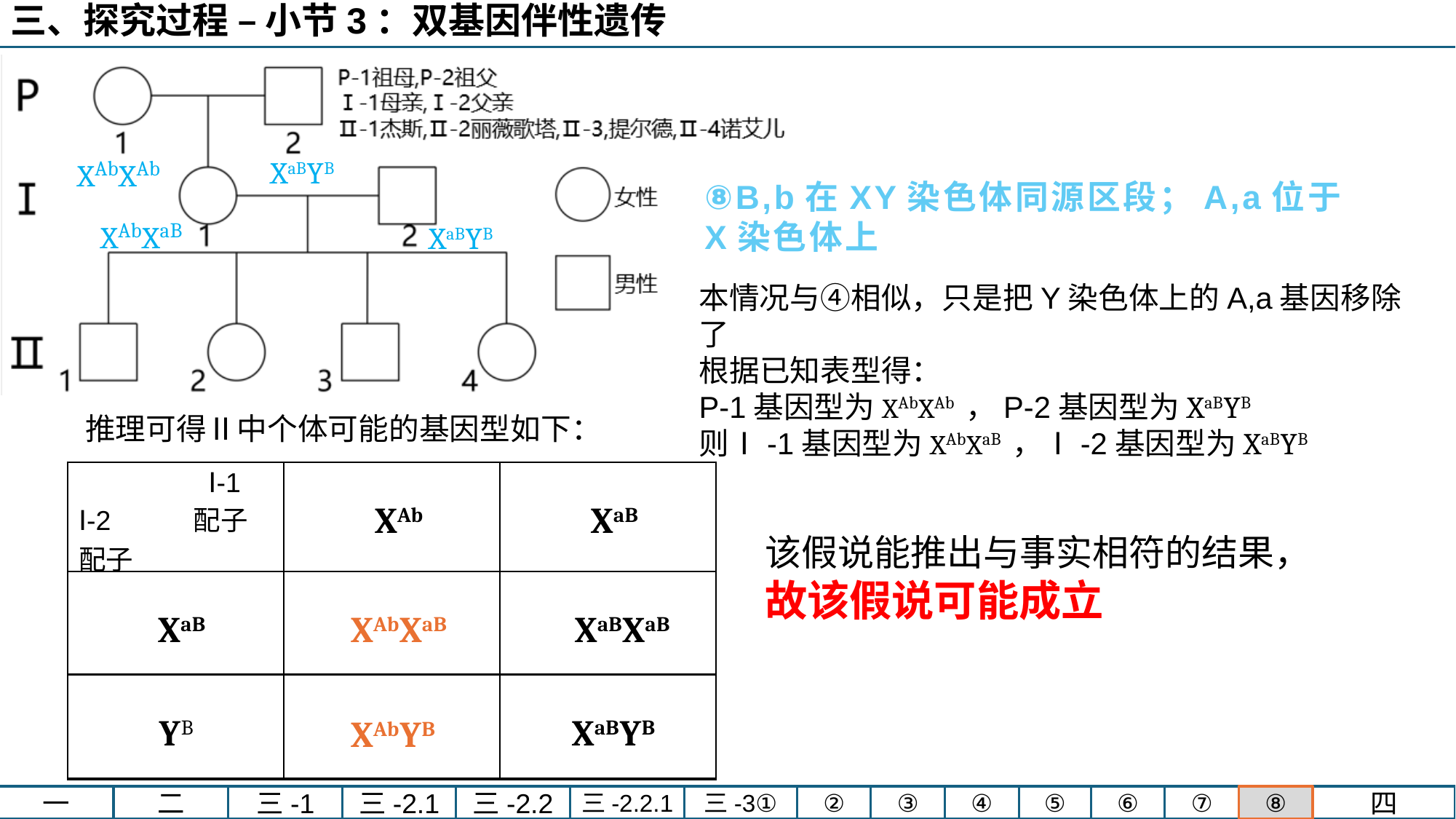

XAbXAb
XaBYB
⑧B,b在XY染色体同源区段；A,a位于X染色体上
XAbXaB
XaBYB
本情况与④相似，只是把Y染色体上的A,a基因移除了
根据已知表型得：
P-1基因型为XAbXAb ，P-2基因型为XaBYB
则Ⅰ-1基因型为XAbXaB ，Ⅰ-2基因型为XaBYB
推理可得Ⅱ中个体可能的基因型如下：
| Ⅰ-1 Ⅰ-2 配子 配子 | XAb | XaB |
| --- | --- | --- |
| XaB | XAbXaB | XaBXaB |
该假说能推出与事实相符的结果，
故该假说可能成立
| YB | XAbYB | XaBYB |
| --- | --- | --- |